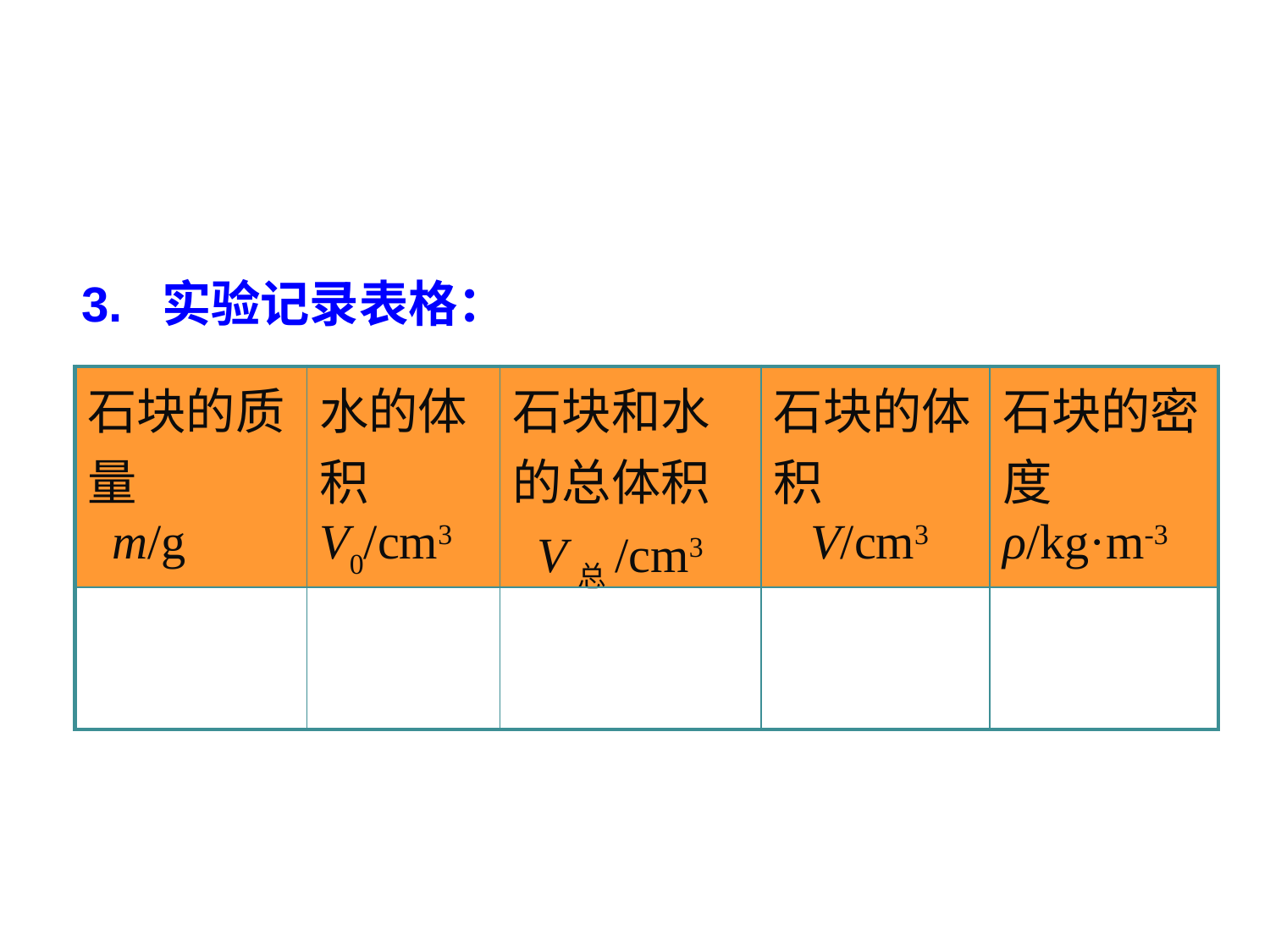

3.  实验记录表格：
| 石块的质 量 m/g | 水的体 积 V0/cm3 | 石块和水的总体积 V总/cm3 | 石块的体 积 V/cm3 | 石块的密 度 ρ/kg·m-3 |
| --- | --- | --- | --- | --- |
|  |  |  |  |  |